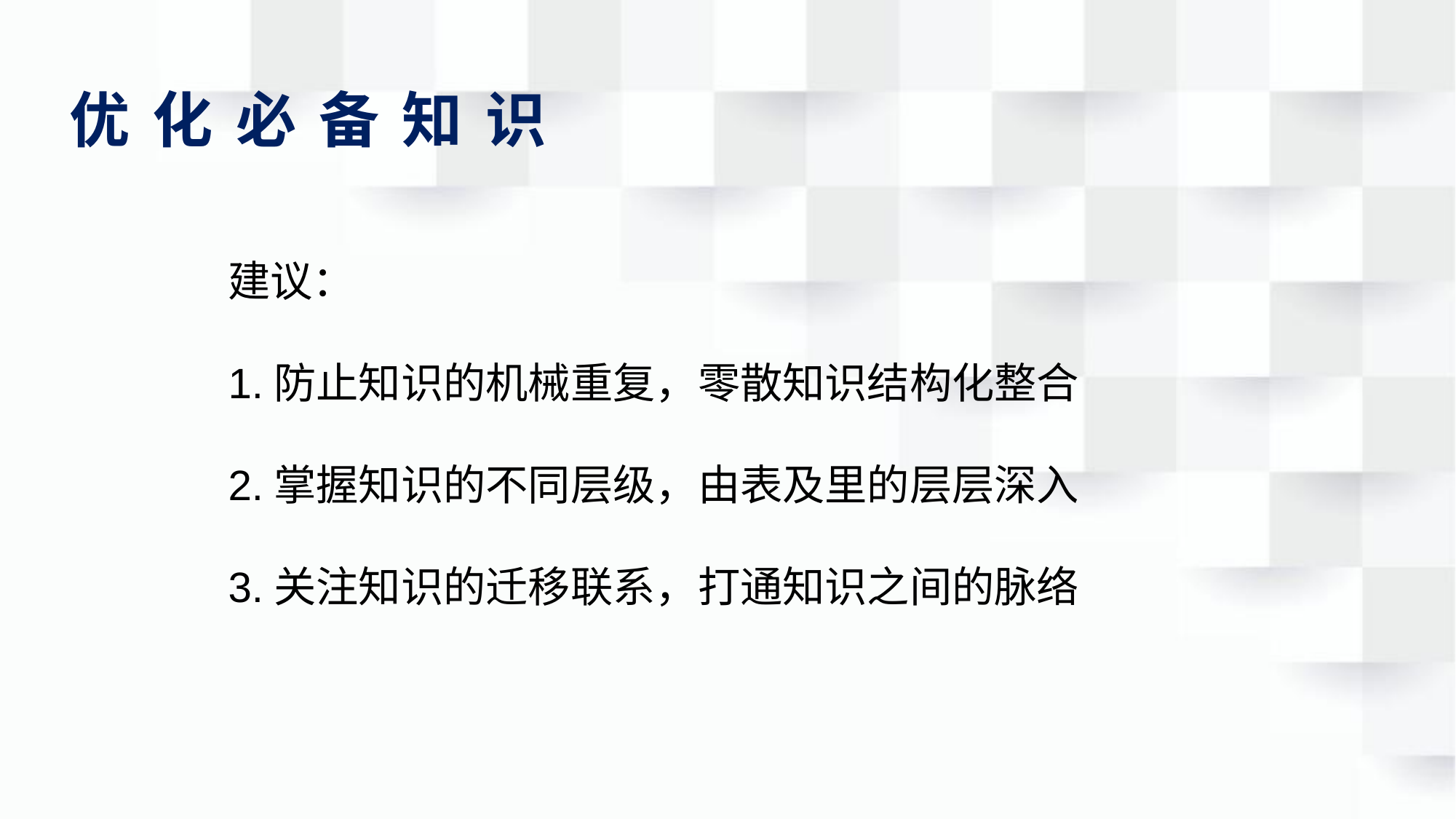

优化必备知识
建议：
1.防止知识的机械重复，零散知识结构化整合
2.掌握知识的不同层级，由表及里的层层深入
3.关注知识的迁移联系，打通知识之间的脉络